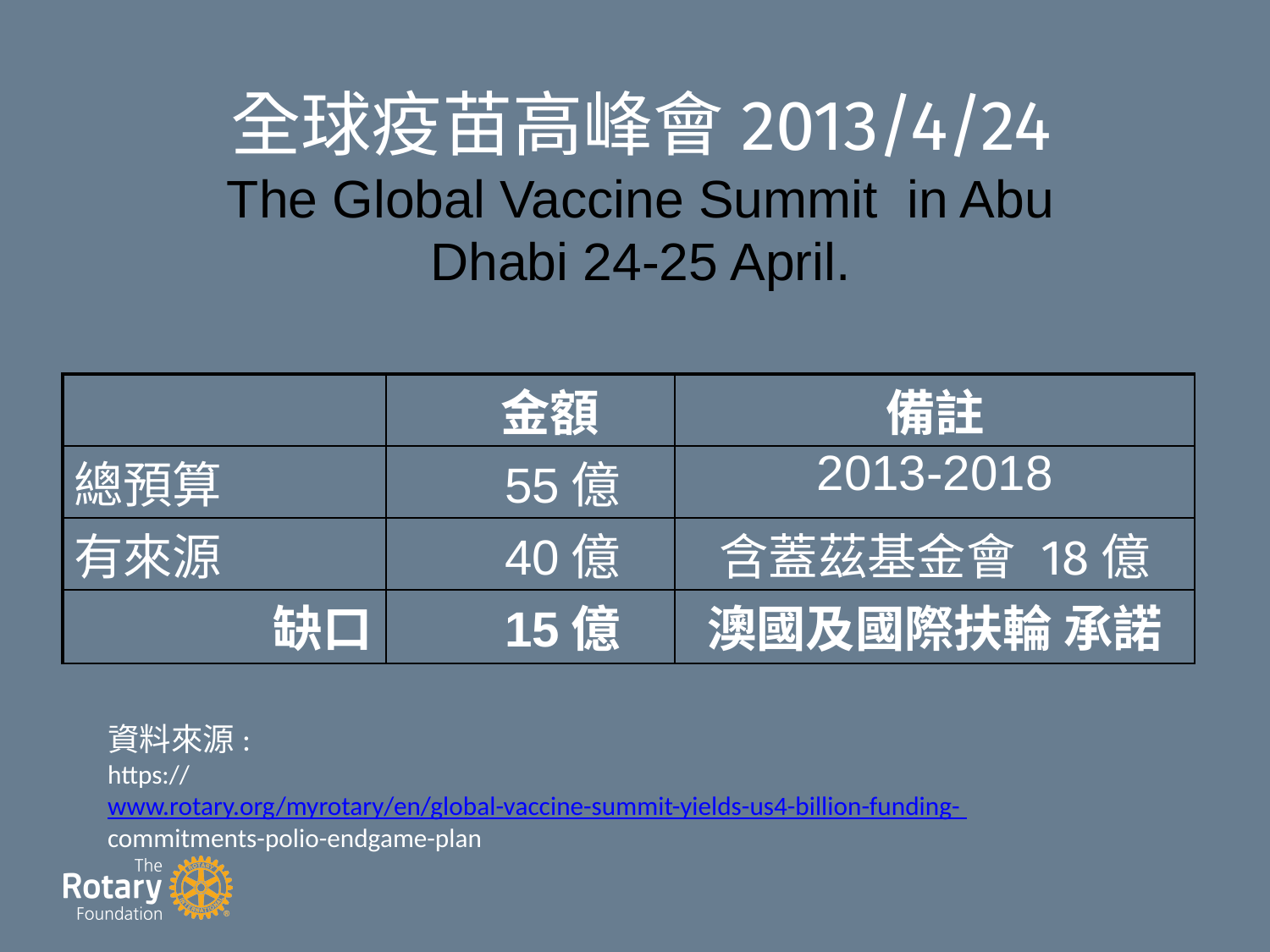

# 全球疫苗高峰會2013/4/24 The Global Vaccine Summit  in Abu Dhabi 24-25 April.
|  | 金額 | 備註 |
| --- | --- | --- |
| 總預算 | 55億 | 2013-2018 |
| 有來源 | 40億 | 含蓋茲基金會 18億 |
| 缺口 | 15億 | 澳國及國際扶輪 承諾 |
資料來源:
https://www.rotary.org/myrotary/en/global-vaccine-summit-yields-us4-billion-funding-  commitments-polio-endgame-plan